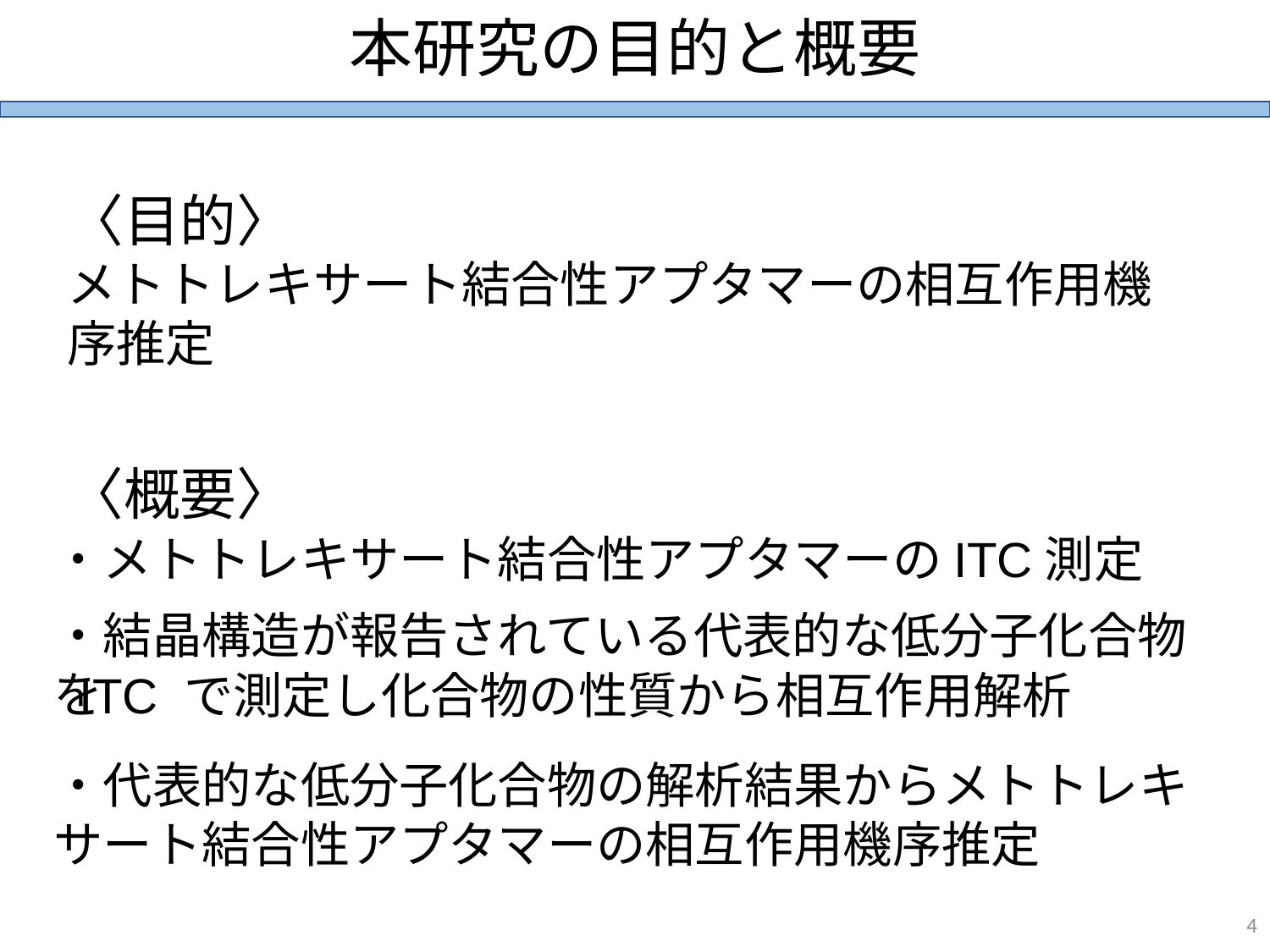

本研究の目的と概要

〈目的〉
メトトレキサート結合性アプタマーの相互作用機序推定
〈概要〉

・メトトレキサート結合性アプタマーのITC測定
・結晶構造が報告されている代表的な低分子化合物を
ITC で測定し化合物の性質から相互作用解析

・代表的な低分子化合物の解析結果からメトトレキサート結合性アプタマーの相互作用機序推定
4